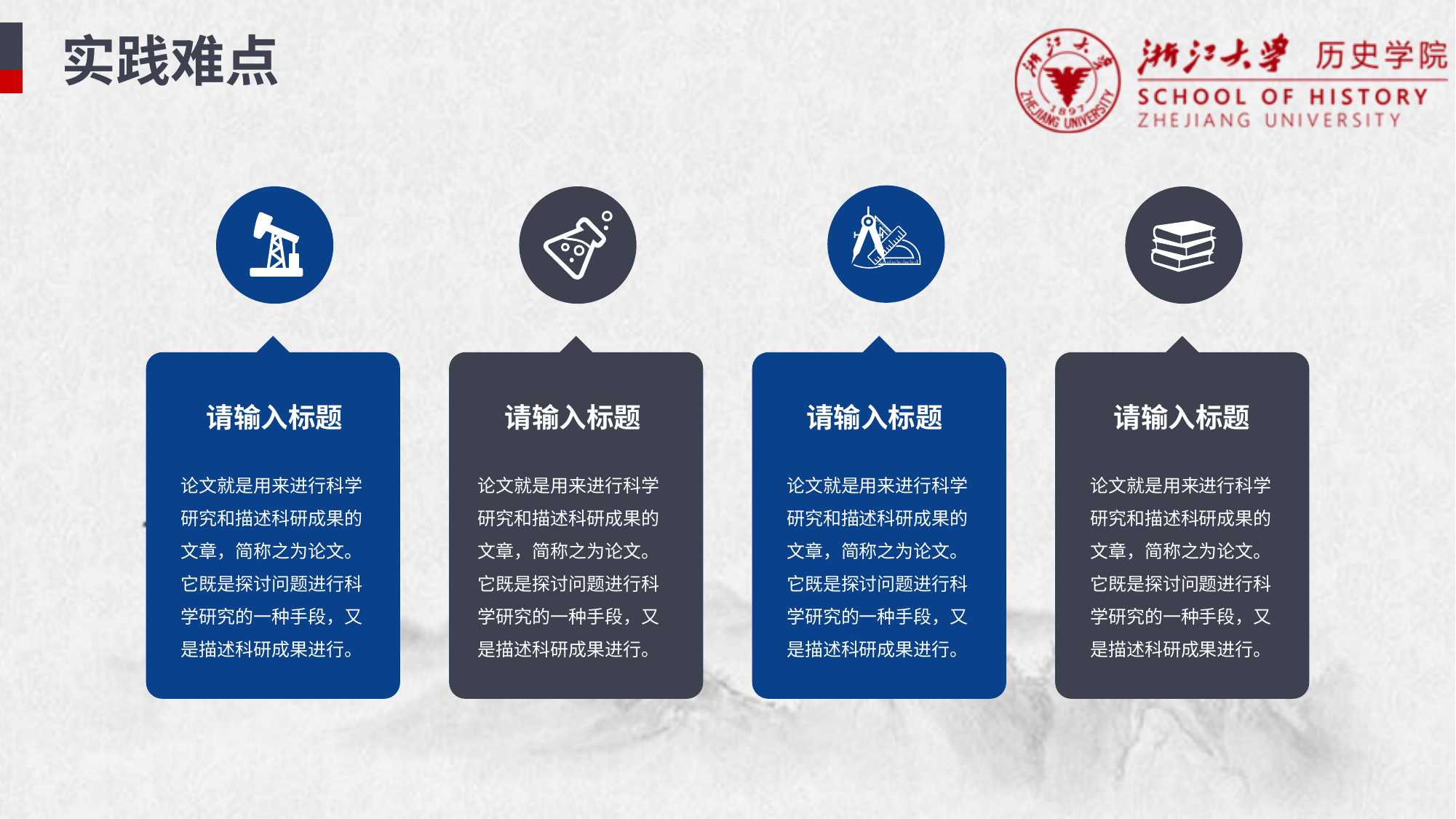

实践难点

请输入标题
论文就是用来进行科学研究和描述科研成果的文章，简称之为论文。它既是探讨问题进行科学研究的一种手段，又是描述科研成果进行。

请输入标题
论文就是用来进行科学研究和描述科研成果的文章，简称之为论文。它既是探讨问题进行科学研究的一种手段，又是描述科研成果进行。

请输入标题
论文就是用来进行科学研究和描述科研成果的文章，简称之为论文。它既是探讨问题进行科学研究的一种手段，又是描述科研成果进行。

请输入标题
论文就是用来进行科学研究和描述科研成果的文章，简称之为论文。它既是探讨问题进行科学研究的一种手段，又是描述科研成果进行。